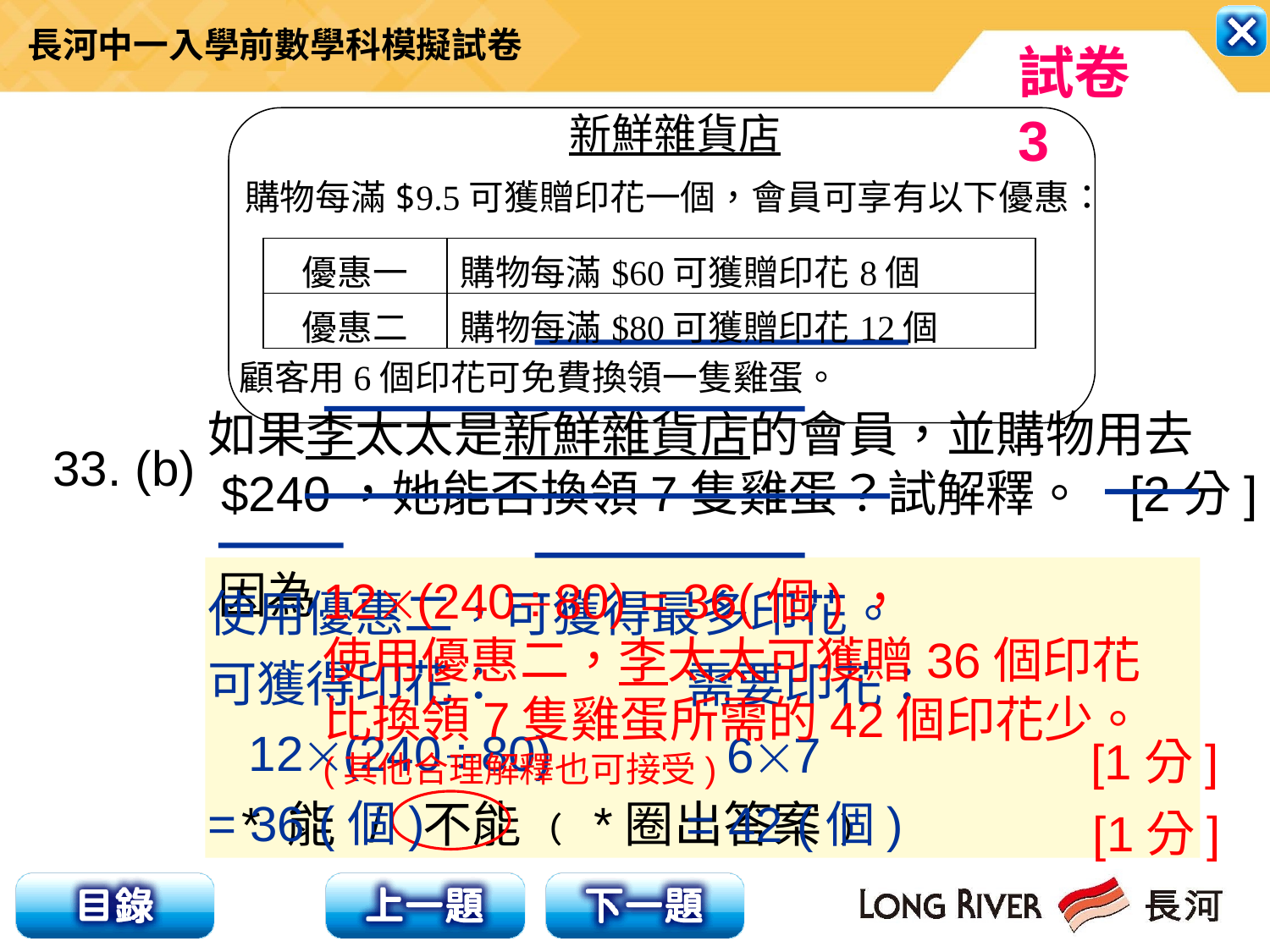

新鮮雜貨店
購物每滿$9.5可獲贈印花一個，會員可享有以下優惠：

     顧客用6個印花可免費換領一隻雞蛋。

| 優惠一 | 購物每滿$60可獲贈印花8個 |
| --- | --- |
| 優惠二 | 購物每滿$80可獲贈印花12個 |

如果李太太是新鮮雜貨店的會員，並購物用去
 $240，她能否換領7隻雞蛋？試解釋。   [2分]
33. (b)

12×(240÷80) = 36(個)，
使用優惠二，李太太可獲贈36個印花
比換領7隻雞蛋所需的42個印花少。
(其他合理解釋也可接受)

因為
使用優惠二，可獲得最多印花。
可獲得印花：
   12×(240÷80)
= 36 (個)
需要印花：
   6×7
= 42 (個)
[1分]
* 能  /  不能 ﹙*圈出答案﹚

[1分]